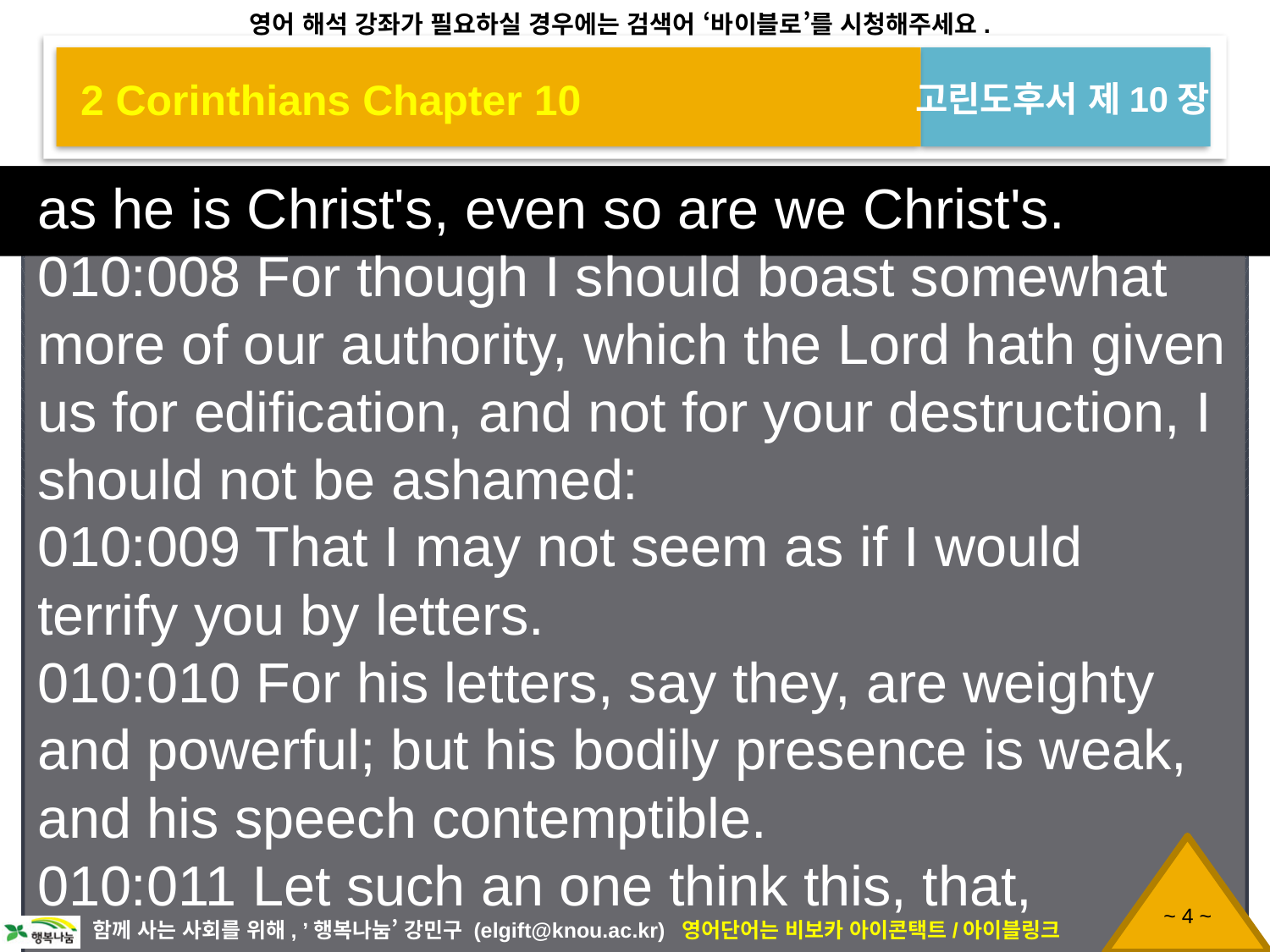

2 Corinthians Chapter 10
고린도후서 제10장
as he is Christ's, even so are we Christ's.
010:008 For though I should boast somewhat more of our authority, which the Lord hath given us for edification, and not for your destruction, I should not be ashamed:
010:009 That I may not seem as if I would terrify you by letters.
010:010 For his letters, say they, are weighty and powerful; but his bodily presence is weak, and his speech contemptible.
010:011 Let such an one think this, that,